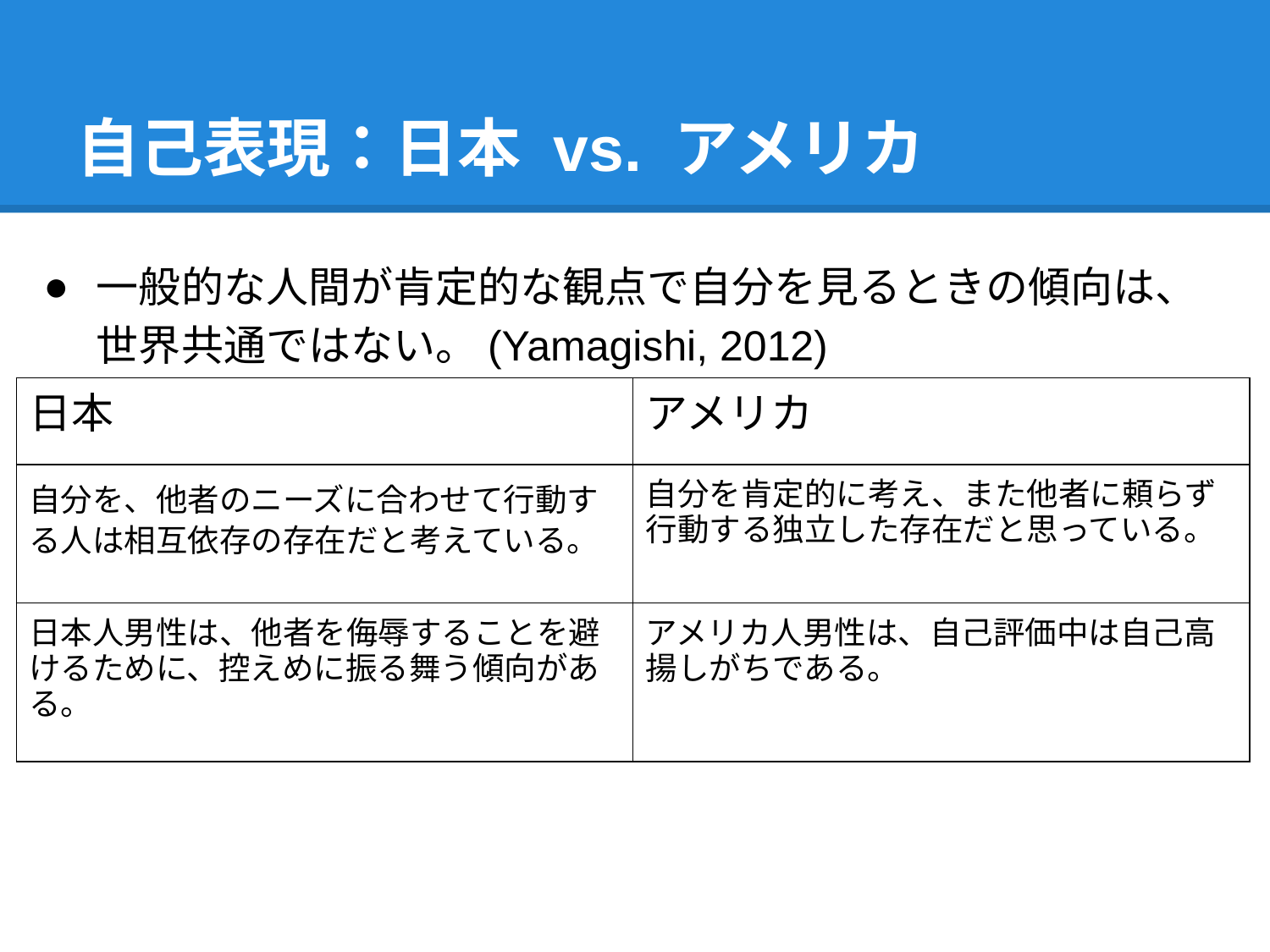

# 自己表現：日本 vs. アメリカ
一般的な人間が肯定的な観点で自分を見るときの傾向は、世界共通ではない。(Yamagishi, 2012)

| 日本 | アメリカ |
| --- | --- |
| 自分を、他者のニーズに合わせて行動する人は相互依存の存在だと考えている。 | 自分を肯定的に考え、また他者に頼らず行動する独立した存在だと思っている。 |
| 日本人男性は、他者を侮辱することを避けるために、控えめに振る舞う傾向がある。 | アメリカ人男性は、自己評価中は自己高揚しがちである。 |